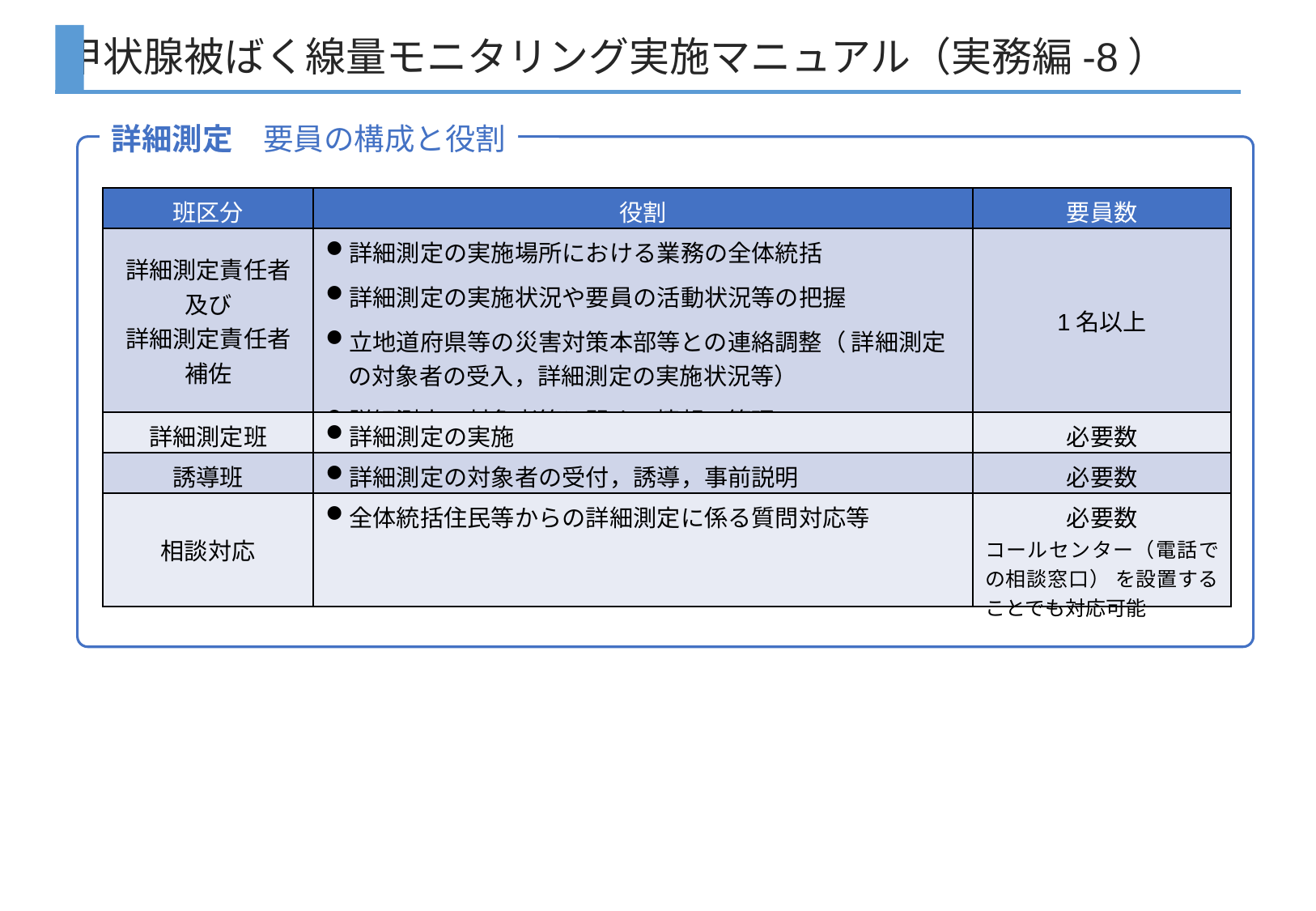

甲状腺被ばく線量モニタリング実施マニュアル（実務編-8）
詳細測定　要員の構成と役割

| 班区分 | 役割 | 要員数 |
| --- | --- | --- |
| 詳細測定責任者 及び 詳細測定責任者 補佐 | 詳細測定の実施場所における業務の全体統括 詳細測定の実施状況や要員の活動状況等の把握 立地道府県等の災害対策本部等との連絡調整（ 詳細測定の対象者の受入，詳細測定の実施状況等） 詳細測定の対象者等に関する情報の管理 | 1名以上 |
| 詳細測定班 | 詳細測定の実施 | 必要数 |
| 誘導班 | 詳細測定の対象者の受付，誘導，事前説明 | 必要数 |
| 相談対応 | 全体統括住民等からの詳細測定に係る質問対応等 | 必要数 コールセンター（電話での相談窓口） を設置することでも対応可能 |